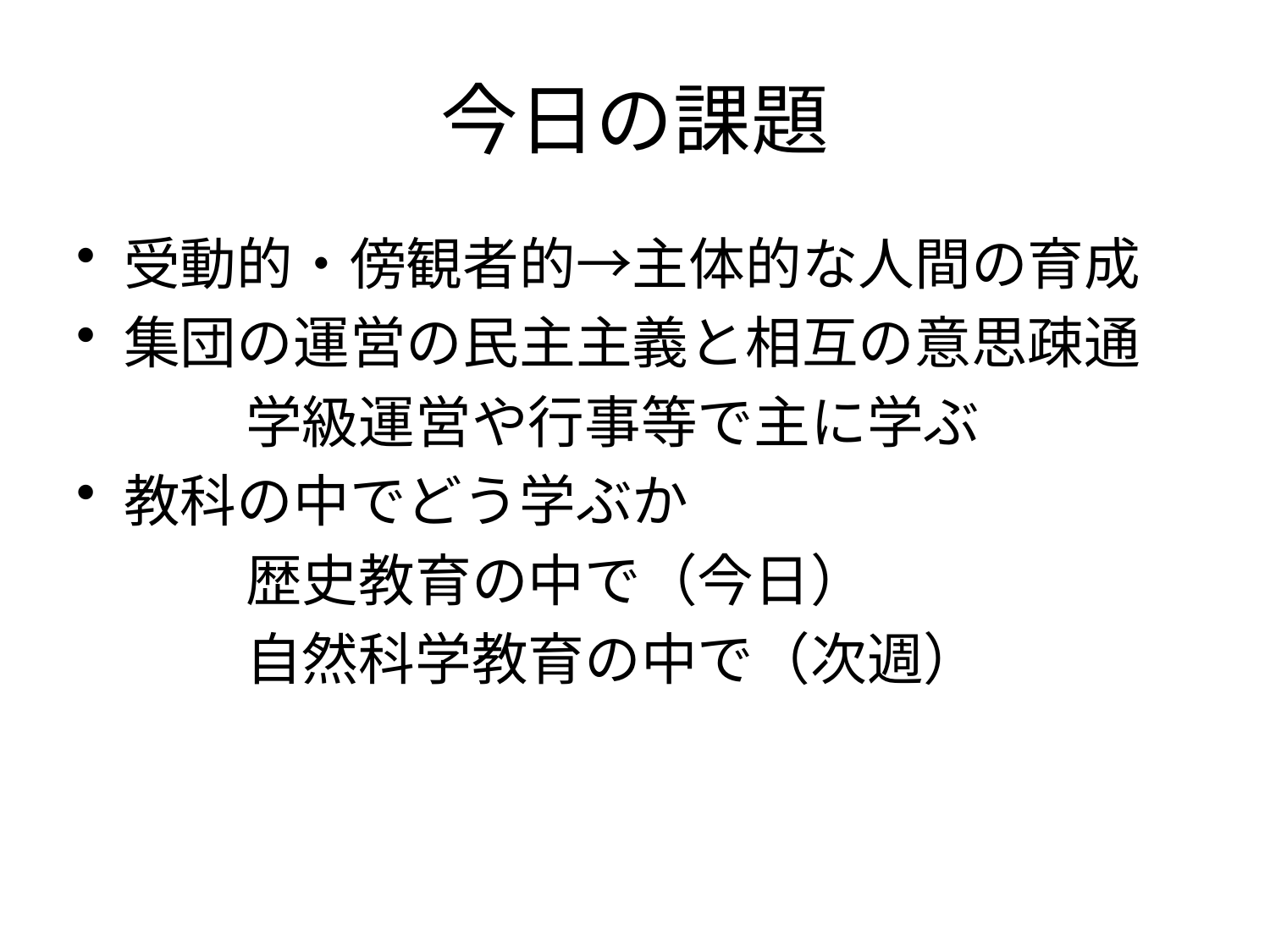

# 今日の課題
受動的・傍観者的→主体的な人間の育成
集団の運営の民主主義と相互の意思疎通
　　　学級運営や行事等で主に学ぶ
教科の中でどう学ぶか
　　　歴史教育の中で（今日）
　　　自然科学教育の中で（次週）